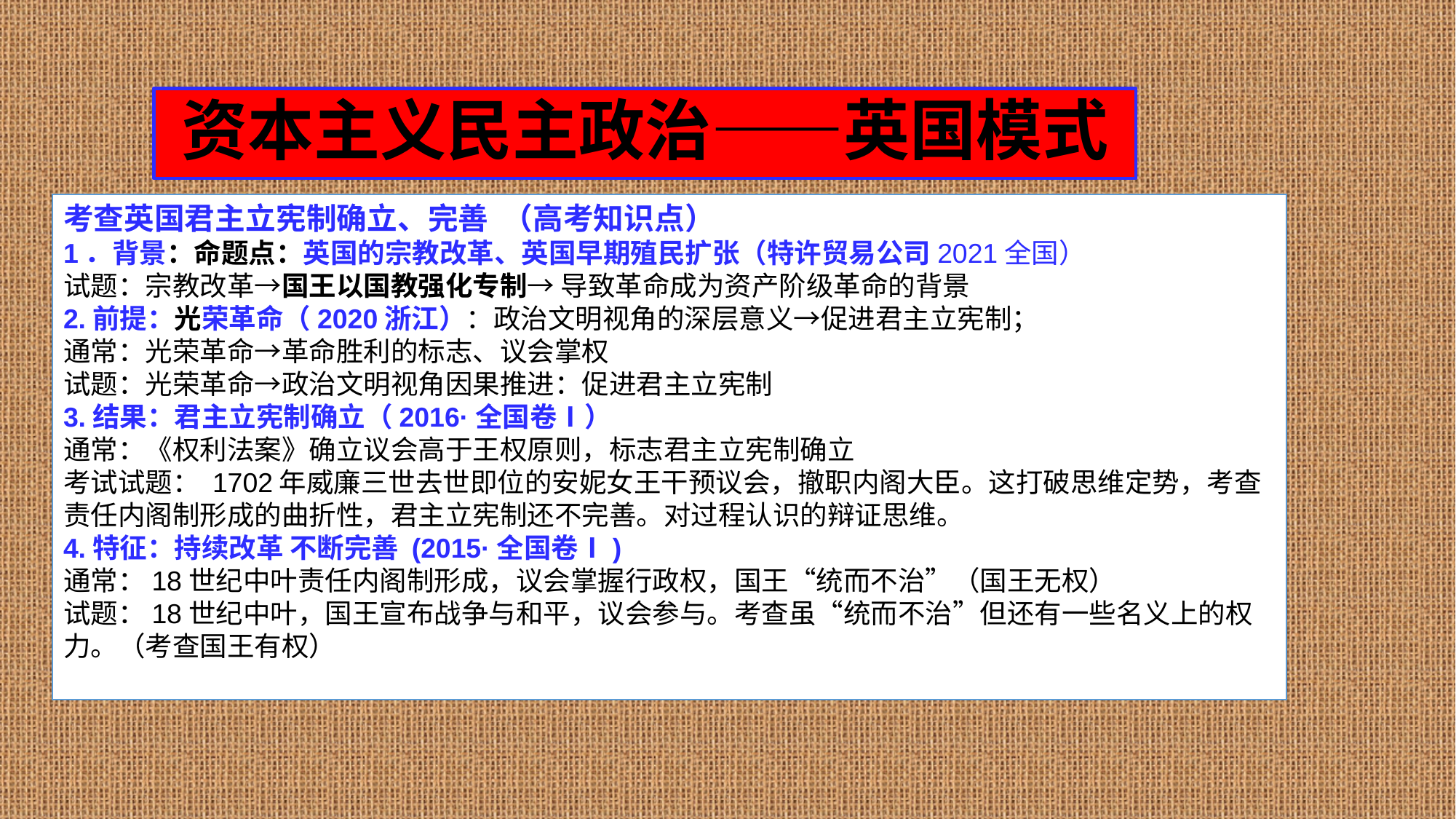

# 资本主义民主政治——英国模式
考查英国君主立宪制确立、完善  （高考知识点）
1．背景：命题点：英国的宗教改革、英国早期殖民扩张（特许贸易公司2021全国）
试题：宗教改革→国王以国教强化专制→ 导致革命成为资产阶级革命的背景
2.前提：光荣革命（2020浙江）：政治文明视角的深层意义→促进君主立宪制；
通常：光荣革命→革命胜利的标志、议会掌权
试题：光荣革命→政治文明视角因果推进：促进君主立宪制
3.结果：君主立宪制确立（2016·全国卷Ⅰ）
通常：《权利法案》确立议会高于王权原则，标志君主立宪制确立
考试试题： 1702年威廉三世去世即位的安妮女王干预议会，撤职内阁大臣。这打破思维定势，考查责任内阁制形成的曲折性，君主立宪制还不完善。对过程认识的辩证思维。
4.特征：持续改革 不断完善 (2015·全国卷Ⅰ)
通常：18世纪中叶责任内阁制形成，议会掌握行政权，国王“统而不治”（国王无权）
试题：18世纪中叶，国王宣布战争与和平，议会参与。考查虽“统而不治”但还有一些名义上的权力。（考查国王有权）